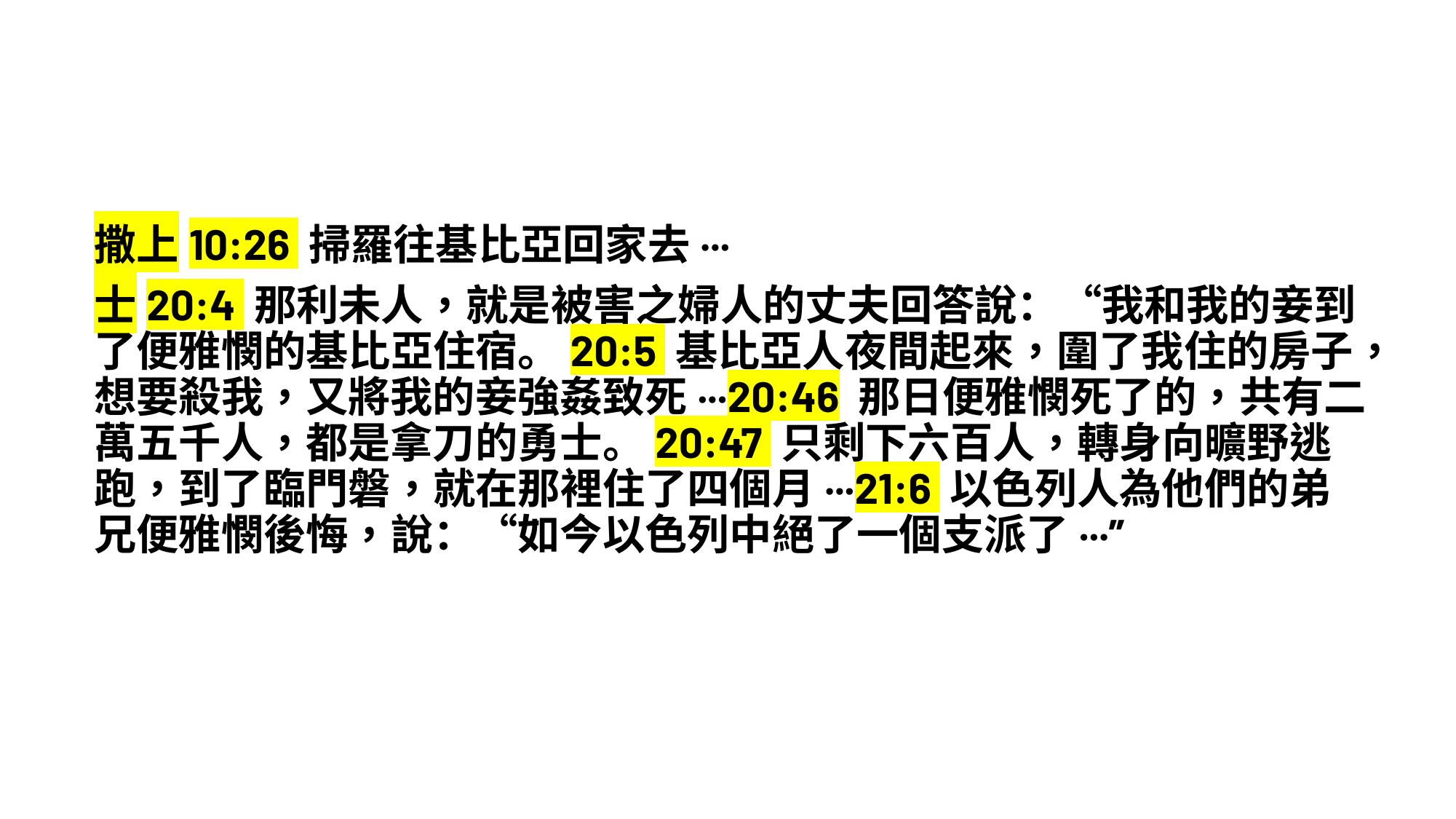

撒上10:26 掃羅往基比亞回家去···
士20:4 那利未人，就是被害之婦人的丈夫回答說：“我和我的妾到了便雅憫的基比亞住宿。20:5 基比亞人夜間起來，圍了我住的房子，想要殺我，又將我的妾強姦致死···20:46 那日便雅憫死了的，共有二萬五千人，都是拿刀的勇士。20:47 只剩下六百人，轉身向曠野逃跑，到了臨門磐，就在那裡住了四個月···21:6 以色列人為他們的弟兄便雅憫後悔，說：“如今以色列中絕了一個支派了···”